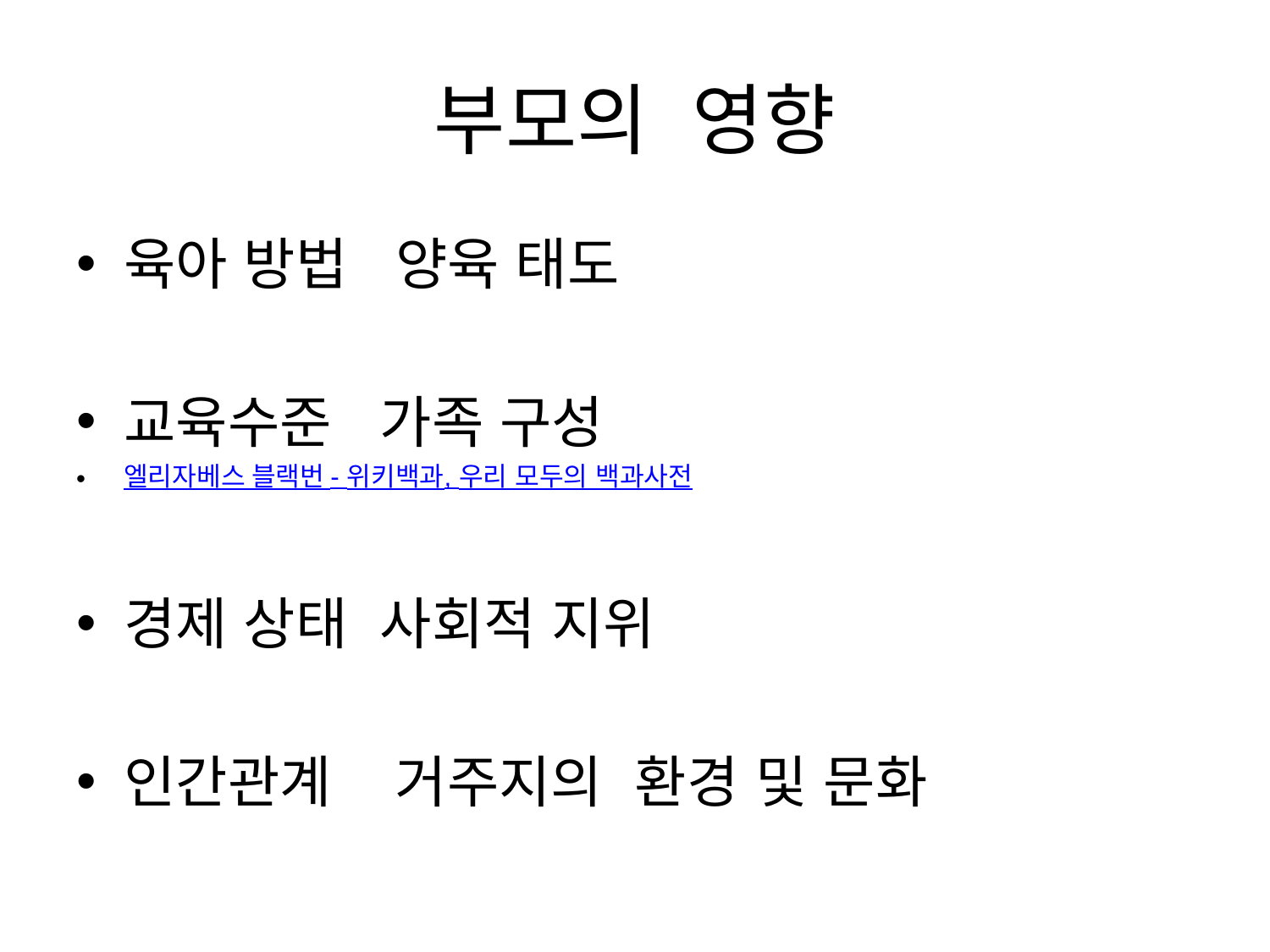

# 부모의  영향
육아 방법   양육 태도

교육수준   가족 구성
엘리자베스 블랙번 - 위키백과, 우리 모두의 백과사전

경제 상태  사회적 지위

인간관계    거주지의  환경 및 문화